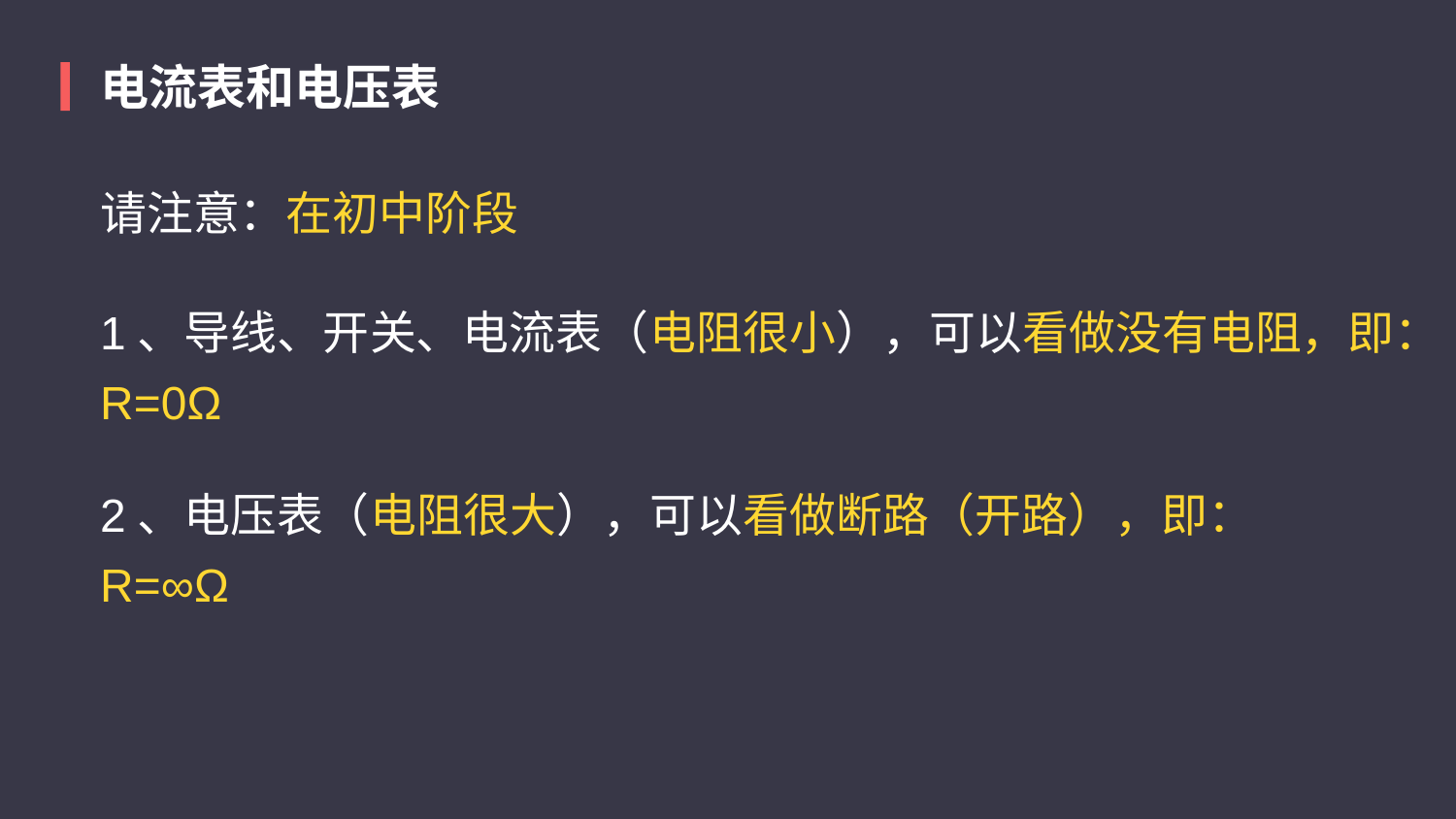

电流表和电压表

请注意：在初中阶段
1、导线、开关、电流表（电阻很小），可以看做没有电阻，即：R=0Ω
2、电压表（电阻很大），可以看做断路（开路），即：R=∞Ω